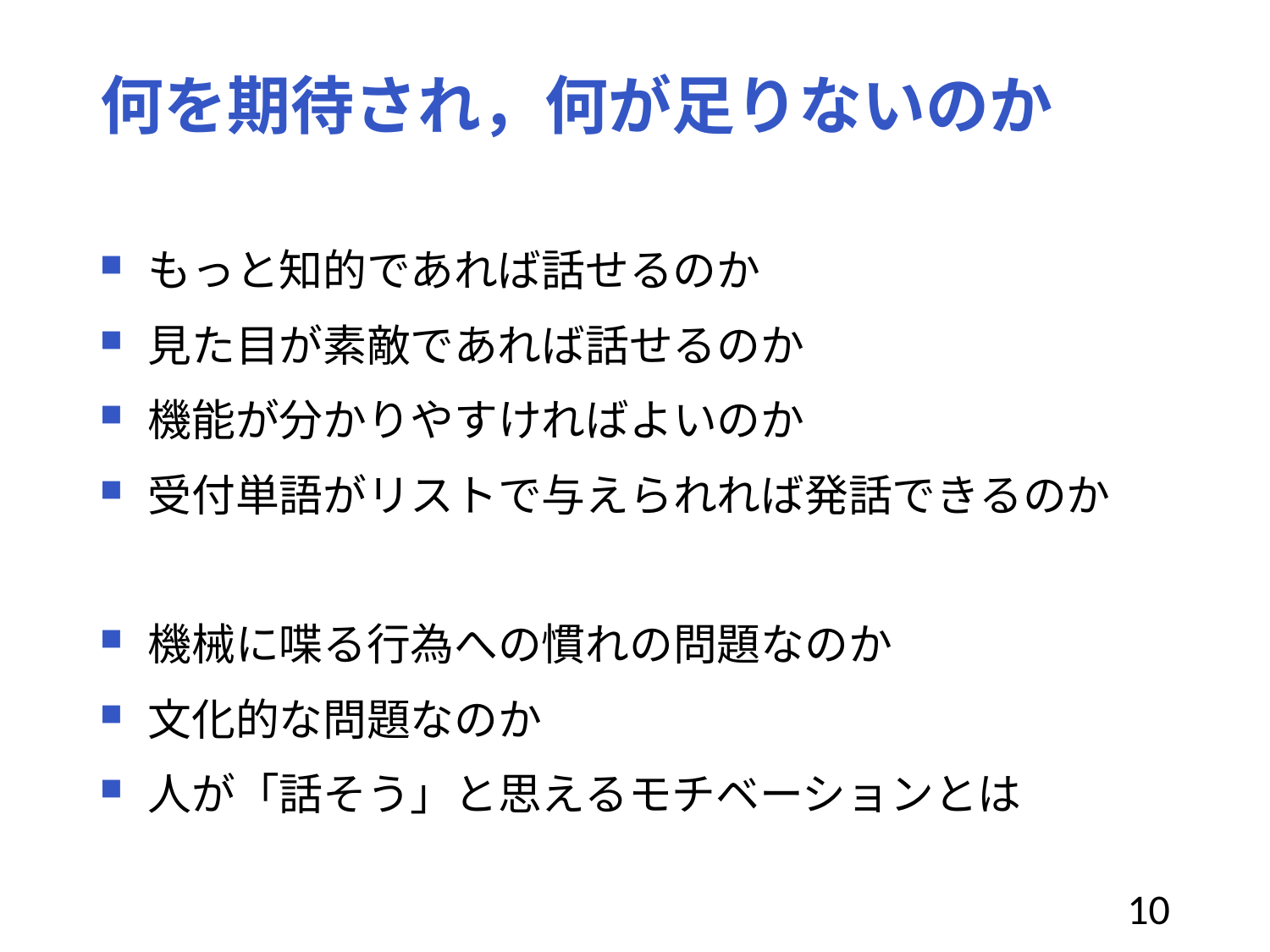

# 何を期待され，何が足りないのか
もっと知的であれば話せるのか
見た目が素敵であれば話せるのか
機能が分かりやすければよいのか
受付単語がリストで与えられれば発話できるのか

機械に喋る行為への慣れの問題なのか
文化的な問題なのか
人が「話そう」と思えるモチベーションとは
10